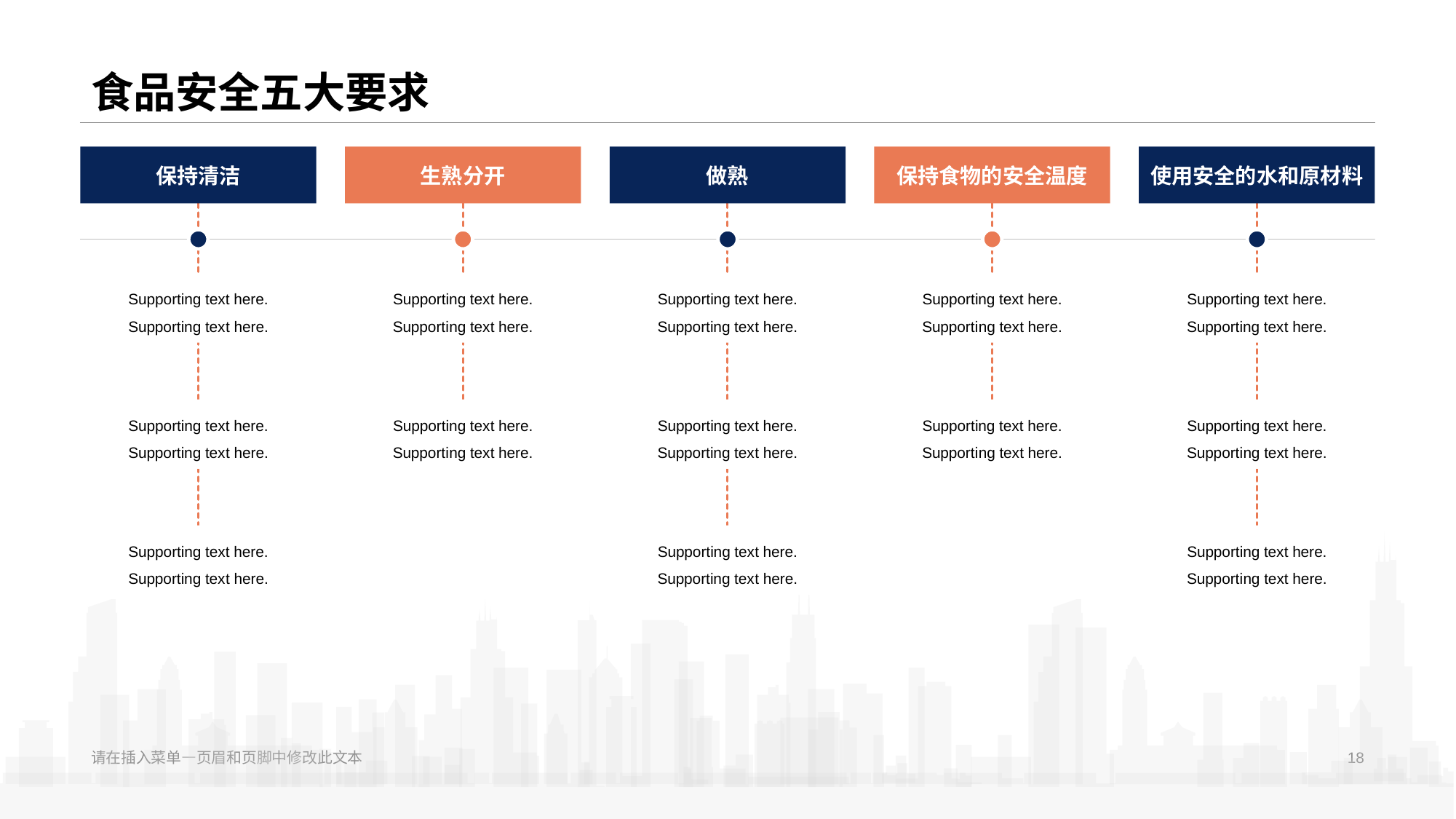

# 食品安全五大要求
保持清洁
生熟分开
做熟
保持食物的安全温度
使用安全的水和原材料

Supporting text here.
Supporting tex t here.
Supporting text here.
Supporti ng text here.
Supporting text here.
Supporting tex t here.
Supporting text here.
Supporti ng text here.
Supporting text here.
Supporting tex t here.
Supporting text here.
Supporting tex t here.
Supporting text here.
Supporti ng text here.
Supporting text here.
Supporting tex t here.
Supporting text here.
Supporti ng text here.
Supporting text here.
Supporti ng text here.
Supporting text here.
Supporting tex t here.
Supporting text here.
Supporting tex t here.
Supporting text here.
Supporti ng text here.

请在插入菜单—页眉和页脚中修改此文本
18